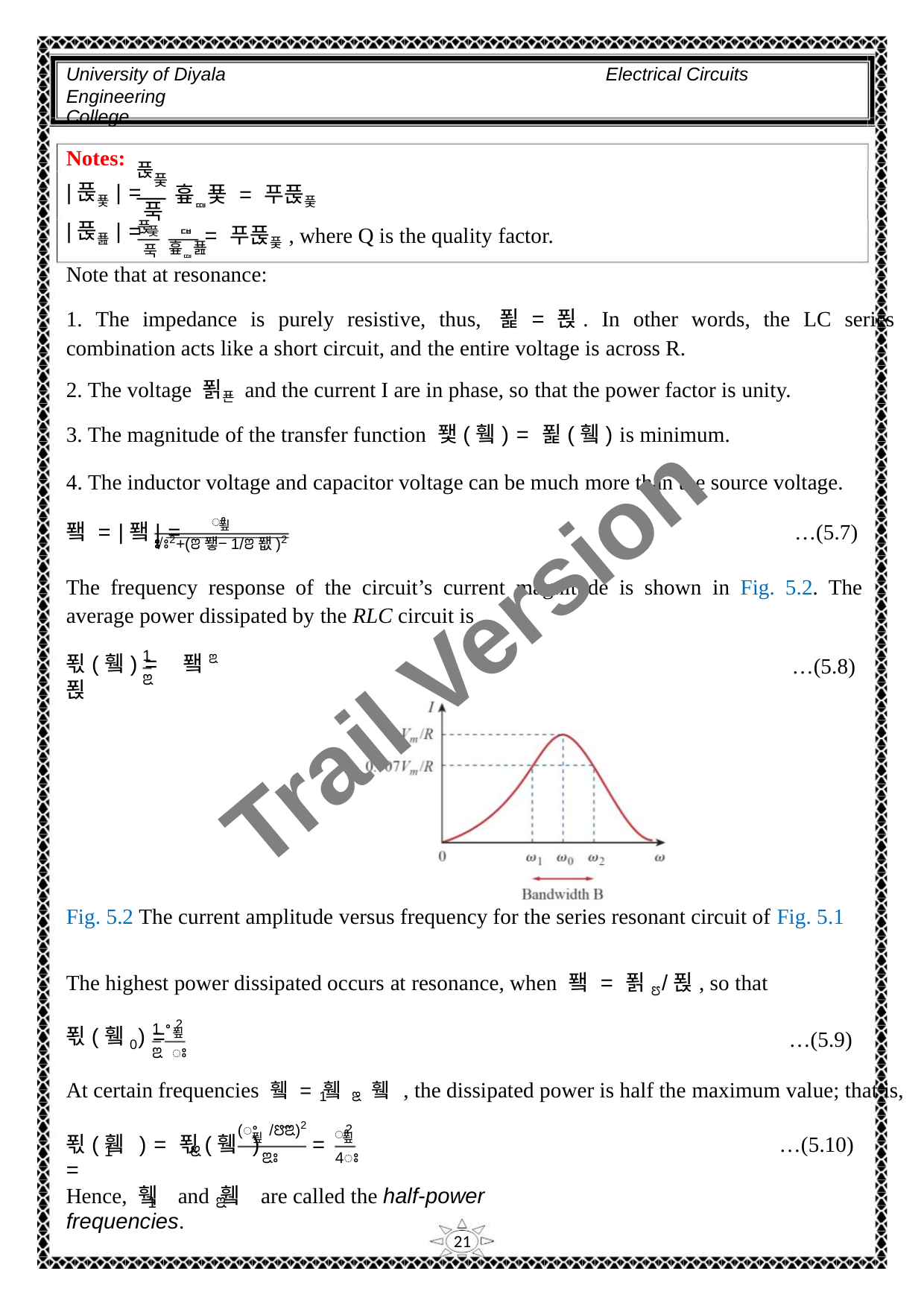

University of Diyala
Engineering College
Electrical Circuits
Notes:
푽풎
|푽푳| =
|푽푪| =
흎ퟎ푳 = 푸푽풎
푹
푽
ퟏ
풎
= 푸푽풎, where Q is the quality factor.
푹
흎ퟎ푪
Note that at resonance:
1. The impedance is purely resistive, thus, 푍 = 푅. In other words, the LC series
combination acts like a short circuit, and the entire voltage is across R.
2. The voltage 푉푠 and the current I are in phase, so that the power factor is unity.
3. The magnitude of the transfer function 퐻(휔) = 푍(휔) is minimum.
4. The inductor voltage and capacitor voltage can be much more than the source voltage.
ꢀ
푚
퐼 = |퐼| =
…(5.7)
√ꢁ2+(ꢂ퐿−1/ꢂ퐶)2
The frequency response of the circuit’s current magnitude is shown in Fig. 5.2. The
average power dissipated by the RLC circuit is
Trail Version
Trail Version
Trail Version
Trail Version
Trail Version
Trail Version
Trail Version
Trail Version
Trail Version
Trail Version
Trail Version
Trail Version
Trail Version
1
푃(휔) = 퐼ꢃ푅
…(5.8)
ꢃ
Fig. 5.2 The current amplitude versus frequency for the series resonant circuit of Fig. 5.1
The highest power dissipated occurs at resonance, when 퐼 = 푉ꢄ/푅, so that
2
1 ꢀ
푚
푃(휔0) =
…(5.9)
ꢃ ꢁ
At certain frequencies 휔 = 휔 . 휔 , the dissipated power is half the maximum value; that is,
1
ꢃ
(ꢀ /ꢅꢃ)2
2
ꢀ
푚
푚
푃(휔 ) = 푃(휔 ) =
=
…(5.10)
1
ꢃ
ꢃꢁ
4ꢁ
Hence, 휔 and 휔 are called the half‐power frequencies.
1
ꢃ
21